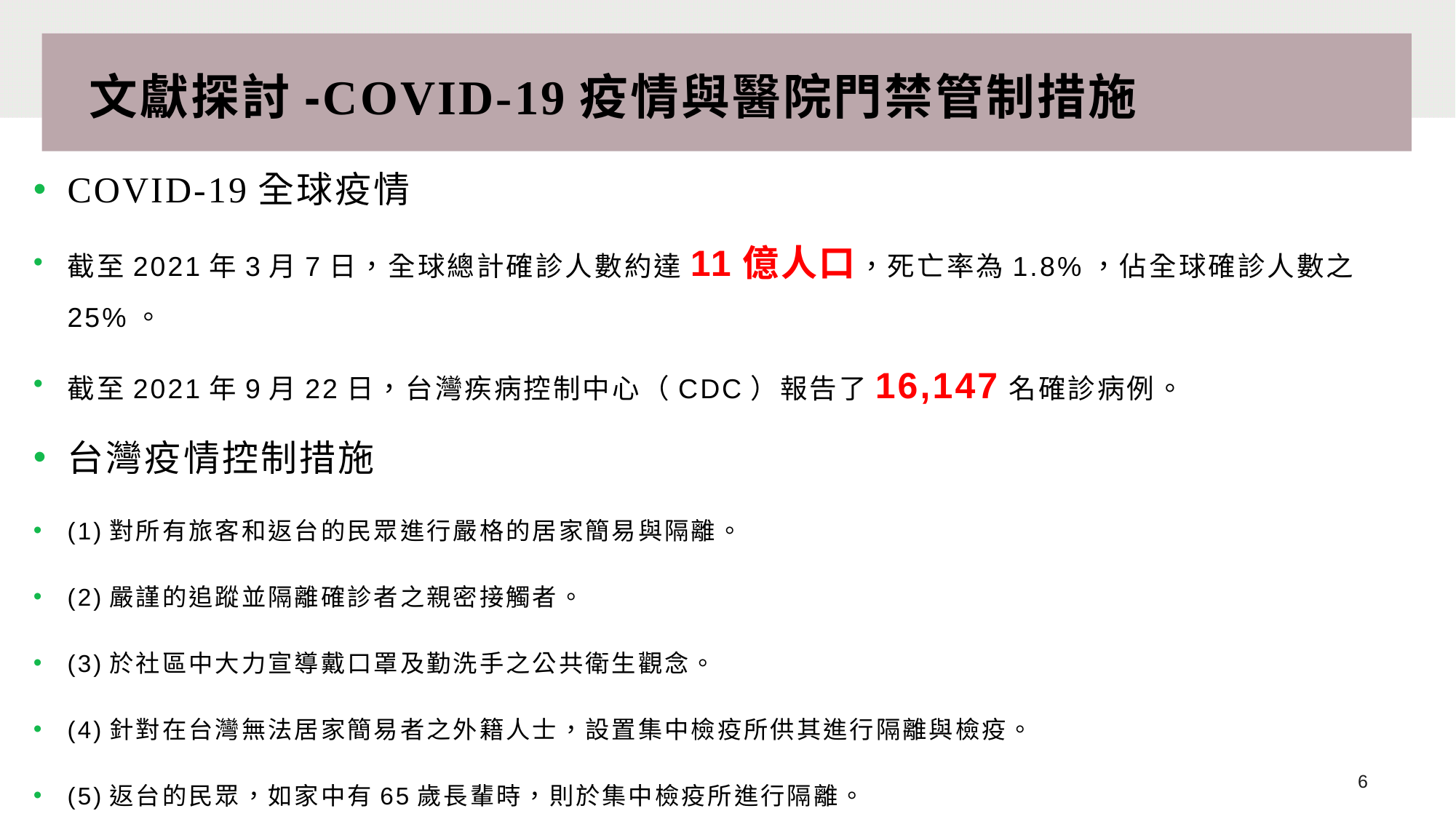

# 文獻探討-COVID-19疫情與醫院門禁管制措施
COVID-19全球疫情
截至2021年3月7日，全球總計確診人數約達11億人口，死亡率為1.8%，佔全球確診人數之25%。
截至2021年9月22日，台灣疾病控制中心（CDC）報告了16,147名確診病例。
台灣疫情控制措施
(1)對所有旅客和返台的民眾進行嚴格的居家簡易與隔離。
(2)嚴謹的追蹤並隔離確診者之親密接觸者。
(3)於社區中大力宣導戴口罩及勤洗手之公共衛生觀念。
(4)針對在台灣無法居家簡易者之外籍人士，設置集中檢疫所供其進行隔離與檢疫。
(5)返台的民眾，如家中有65歲長輩時，則於集中檢疫所進行隔離。
6